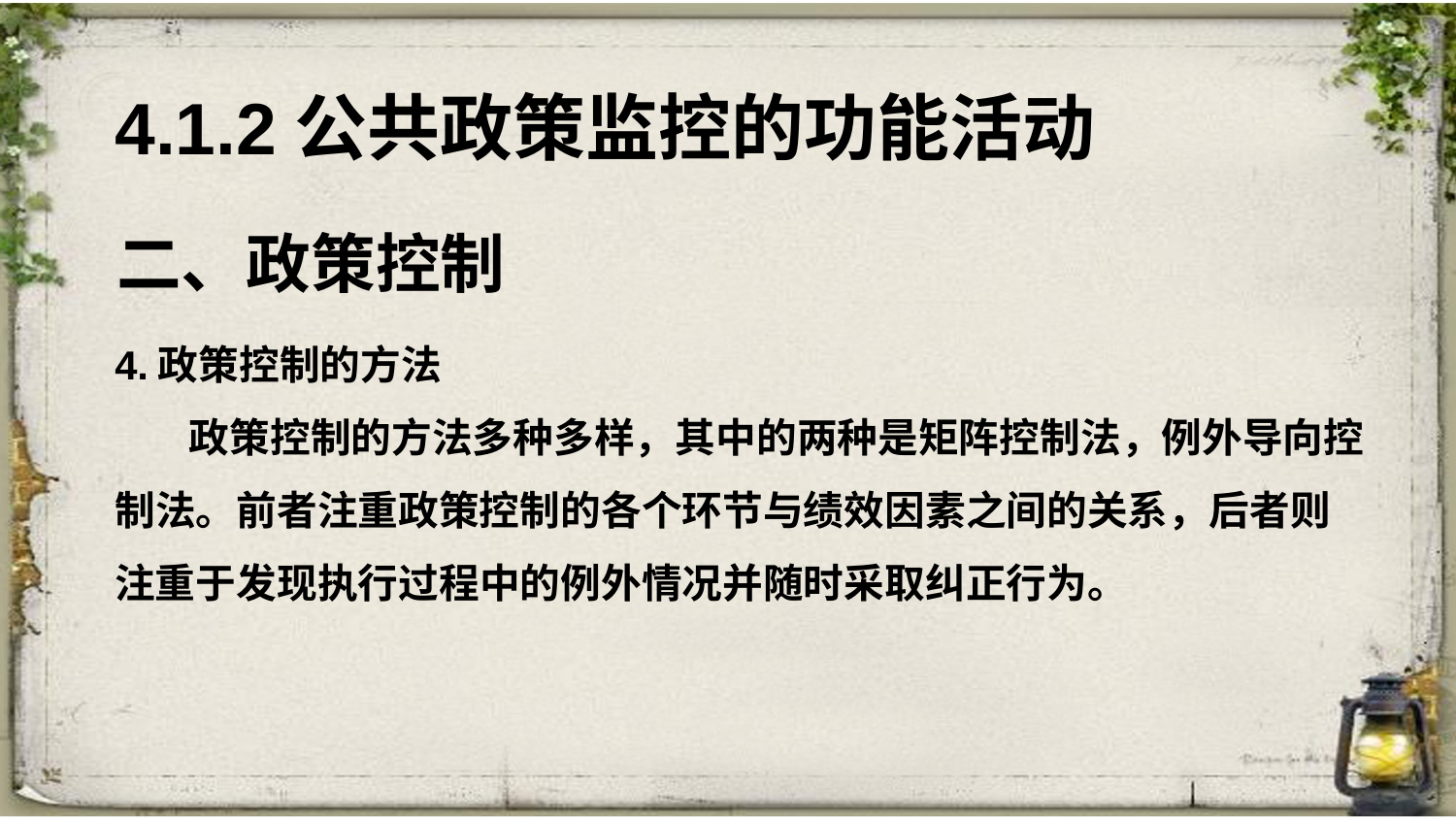

4.1.2公共政策监控的功能活动
二、政策控制
4.政策控制的方法
       政策控制的方法多种多样，其中的两种是矩阵控制法，例外导向控制法。前者注重政策控制的各个环节与绩效因素之间的关系，后者则注重于发现执行过程中的例外情况并随时采取纠正行为。